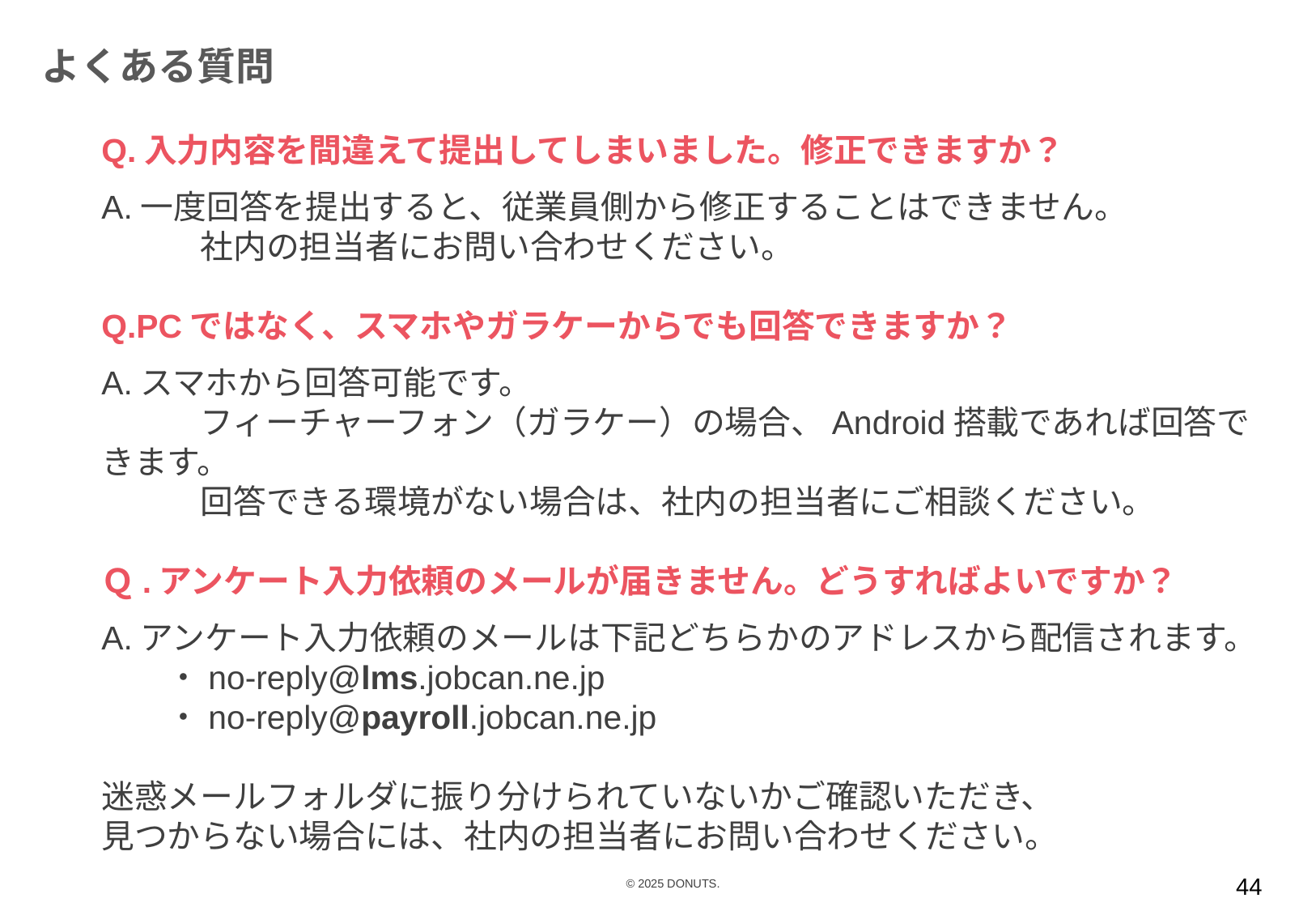

よくある質問
Q.入力内容を間違えて提出してしまいました。修正できますか？

A.一度回答を提出すると、従業員側から修正することはできません。
　　　社内の担当者にお問い合わせください。

Q.PCではなく、スマホやガラケーからでも回答できますか？
A.スマホから回答可能です。
　　　フィーチャーフォン（ガラケー）の場合、Android搭載であれば回答できます。
　　　回答できる環境がない場合は、社内の担当者にご相談ください。

Ｑ.アンケート入力依頼のメールが届きません。どうすればよいですか？
A.アンケート入力依頼のメールは下記どちらかのアドレスから配信されます。
　　・no-reply@lms.jobcan.ne.jp
　　・no-reply@payroll.jobcan.ne.jp
迷惑メールフォルダに振り分けられていないかご確認いただき、
見つからない場合には、社内の担当者にお問い合わせください。
44